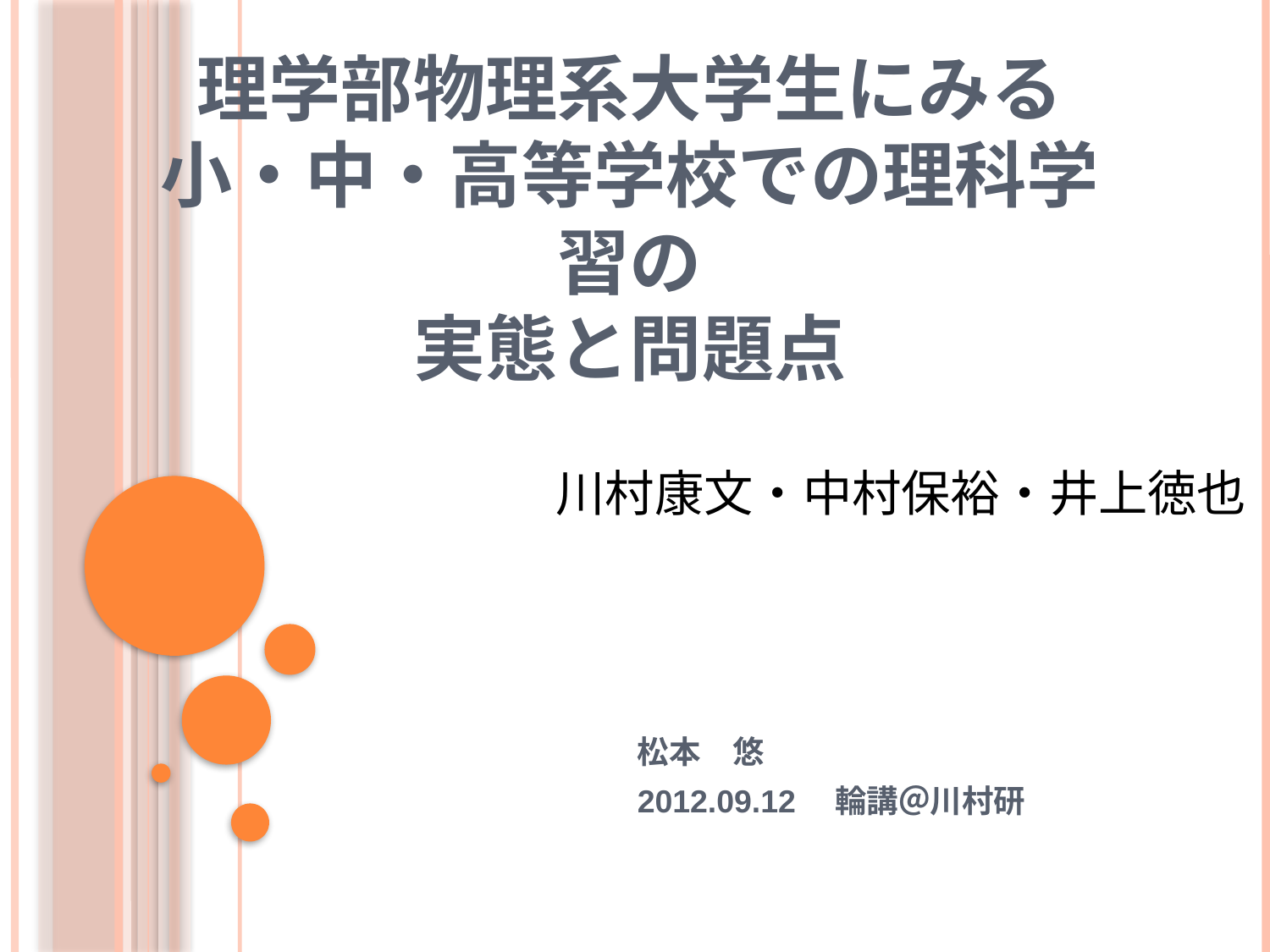

# 理学部物理系大学生にみる 小・中・高等学校での理科学習の 実態と問題点
川村康文・中村保裕・井上徳也
松本　悠
2012.09.12　輪講＠川村研